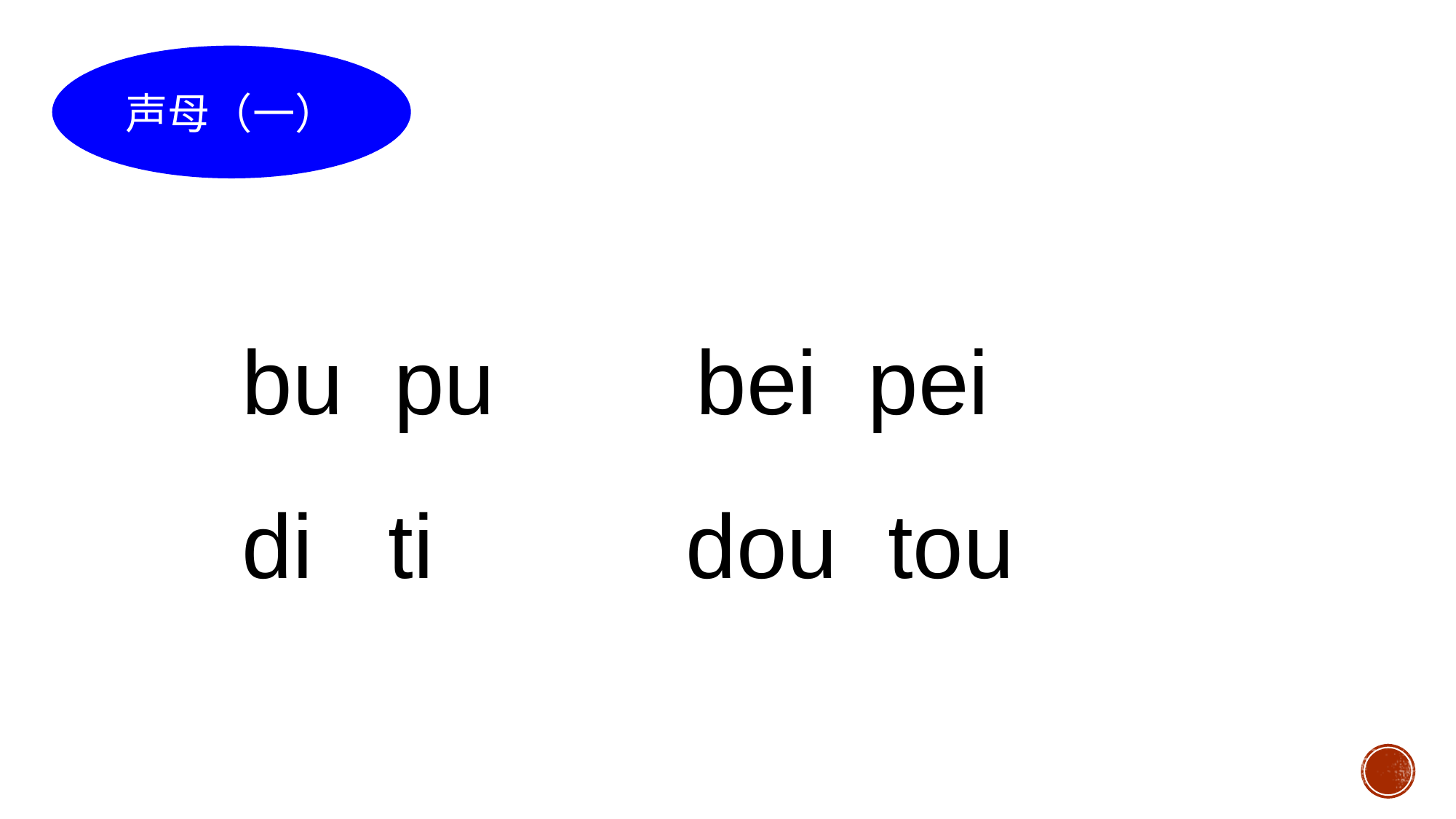

声母（一）
bu  pu        bei  pei
di   ti          dou  tou